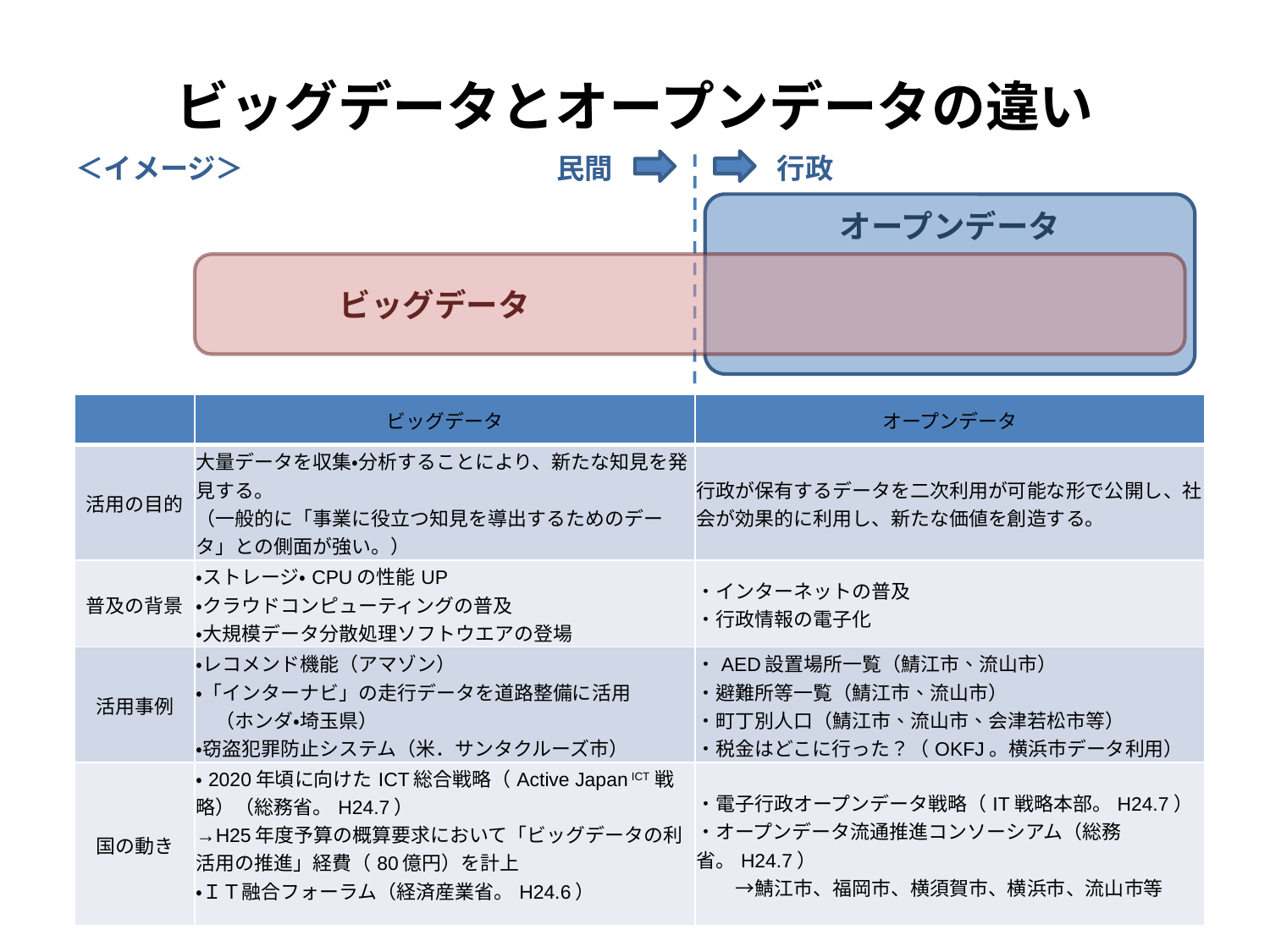

# ビッグデータとオープンデータの違い
＜イメージ＞
民間
行政

オープンデータ
　　　　ビッグデータ
|  | ビッグデータ | オープンデータ |
| --- | --- | --- |
| 活用の目的 | 大量データを収集・分析することにより、新たな知見を発見する。 （一般的に「事業に役立つ知見を導出するためのデータ」との側面が強い。） | 行政が保有するデータを二次利用が可能な形で公開し、社会が効果的に利用し、新たな価値を創造する。 |
| 普及の背景 | ・ストレージ・CPUの性能UP ・クラウドコンピューティングの普及 ・大規模データ分散処理ソフトウエアの登場 | ・インターネットの普及 ・行政情報の電子化 |
| 活用事例 | ・レコメンド機能（アマゾン） ・「インターナビ」の走行データを道路整備に活用 　（ホンダ・埼玉県） ・窃盗犯罪防止システム（米．サンタクルーズ市） | ・AED設置場所一覧（鯖江市、流山市） ・避難所等一覧（鯖江市、流山市） ・町丁別人口（鯖江市、流山市、会津若松市等） ・税金はどこに行った？（OKFJ。横浜市データ利用） |
| 国の動き | ・2020年頃に向けたICT総合戦略（Active Japan ICT 戦略）（総務省。H24.7） →H25年度予算の概算要求において「ビッグデータの利活用の推進」経費（80億円）を計上 ・ＩＴ融合フォーラム（経済産業省。H24.6） | ・電子行政オープンデータ戦略（IT戦略本部。H24.7） ・オープンデータ流通推進コンソーシアム（総務省。H24.7） 　　→鯖江市、福岡市、横須賀市、横浜市、流山市等 |